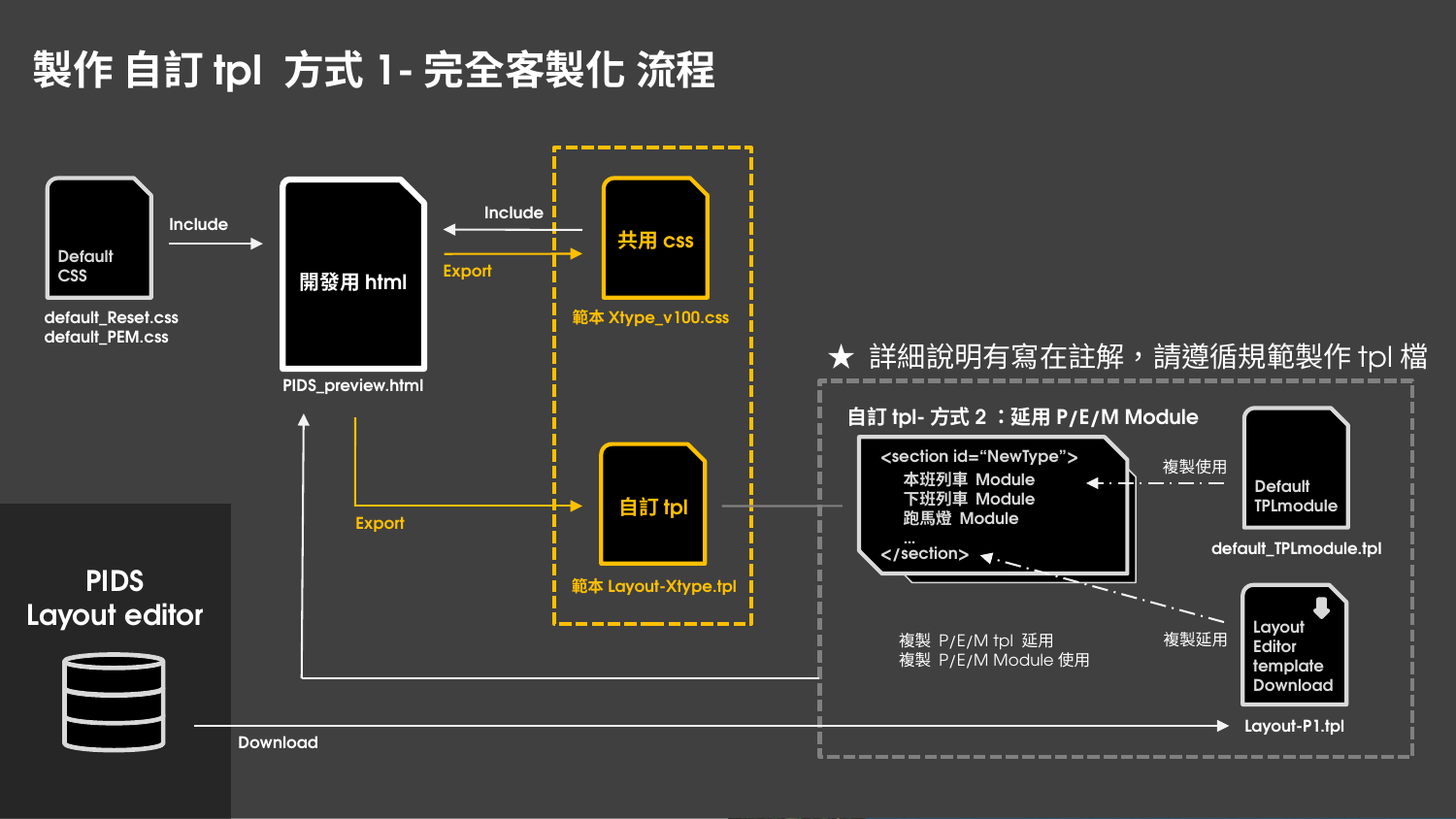

製作 自訂tpl 方式1-完全客製化 流程

共用css

Include
Include
Default
CSS
開發用html
Export
default_Reset.css
default_PEM.css
範本Xtype_v100.css
★ 詳細說明有寫在註解，請遵循規範製作tpl檔
PIDS_preview.html

自訂tpl-方式2：延用P/E/M Module

<section id=“NewType”>

</section>

自訂tpl
複製使用

本班列車 Module
下班列車 Module
跑馬燈 Module
…
Default
TPLmodule

Export
default_TPLmodule.tpl
PIDS
Layout editor
範本Layout-Xtype.tpl

Layout
Editor
template
Download
複製延用
複製 P/E/M tpl 延用
複製 P/E/M Module使用

Layout-P1.tpl
Download